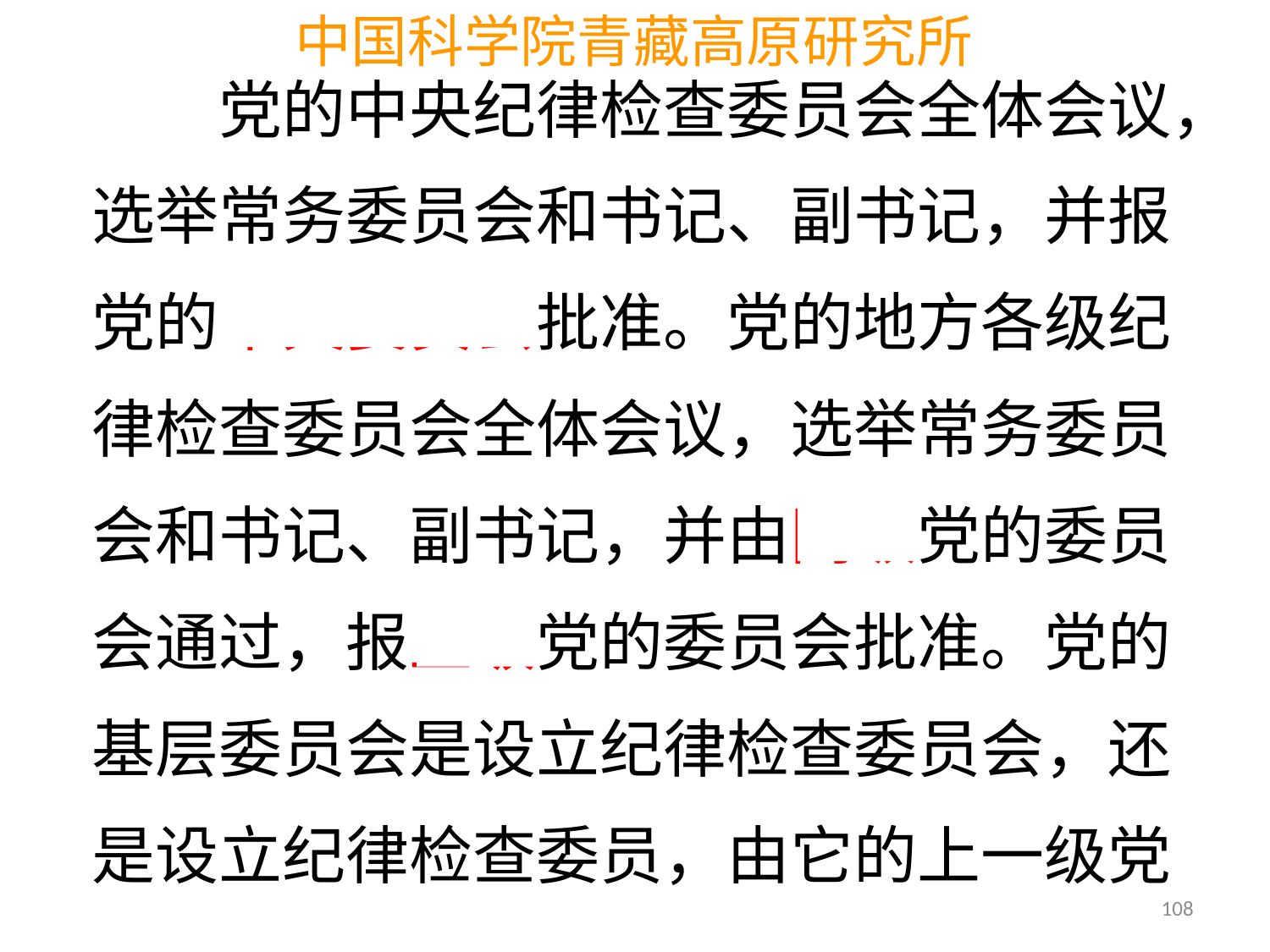

# 党的中央纪律检查委员会全体会议，选举常务委员会和书记、副书记，并报党的中央委员会批准。党的地方各级纪律检查委员会全体会议，选举常务委员会和书记、副书记，并由同级党的委员会通过，报上级党的委员会批准。党的基层委员会是设立纪律检查委员会，还是设立纪律检查委员，由它的上一级党

108